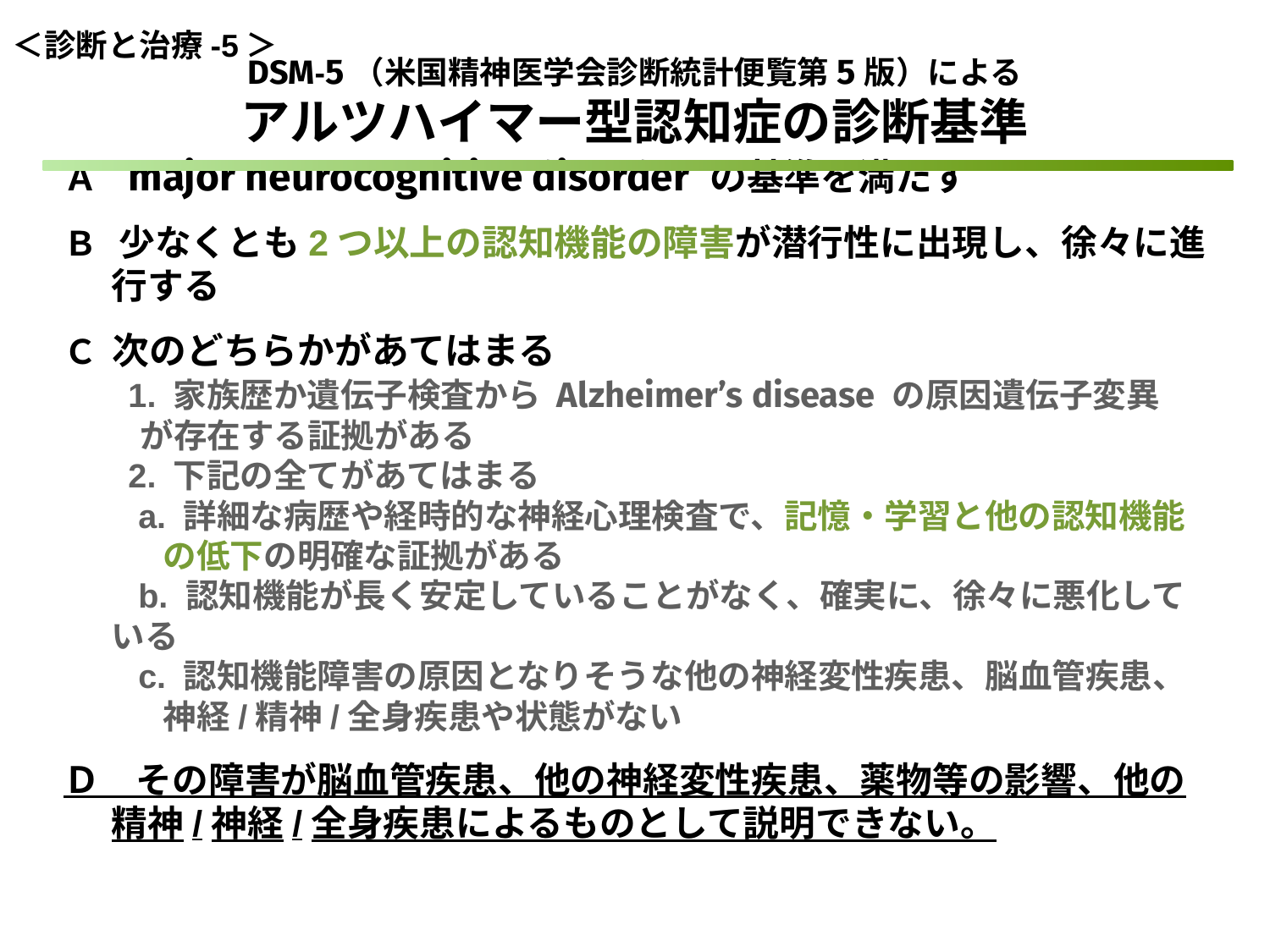

＜診断と治療-5＞
DSM-5（米国精神医学会診断統計便覧第5版）による
アルツハイマー型認知症の診断基準

Ａ　 major neurocognitive disorder の基準を満たす
Ｂ　 少なくとも2つ以上の認知機能の障害が潜行性に出現し、徐々に進行する
Ｃ  次のどちらかがあてはまる
　   1. 家族歴か遺伝子検査から Alzheimer’s disease の原因遺伝子変異
         が存在する証拠がある
　   2. 下記の全てがあてはまる
        a. 詳細な病歴や経時的な神経心理検査で、記憶・学習と他の認知機能
            の低下の明確な証拠がある
        b. 認知機能が長く安定していることがなく、確実に、徐々に悪化している
        c. 認知機能障害の原因となりそうな他の神経変性疾患、脳血管疾患、
            神経/精神/全身疾患や状態がない
Ｄ　その障害が脳血管疾患、他の神経変性疾患、薬物等の影響、他の精神/神経/全身疾患によるものとして説明できない。